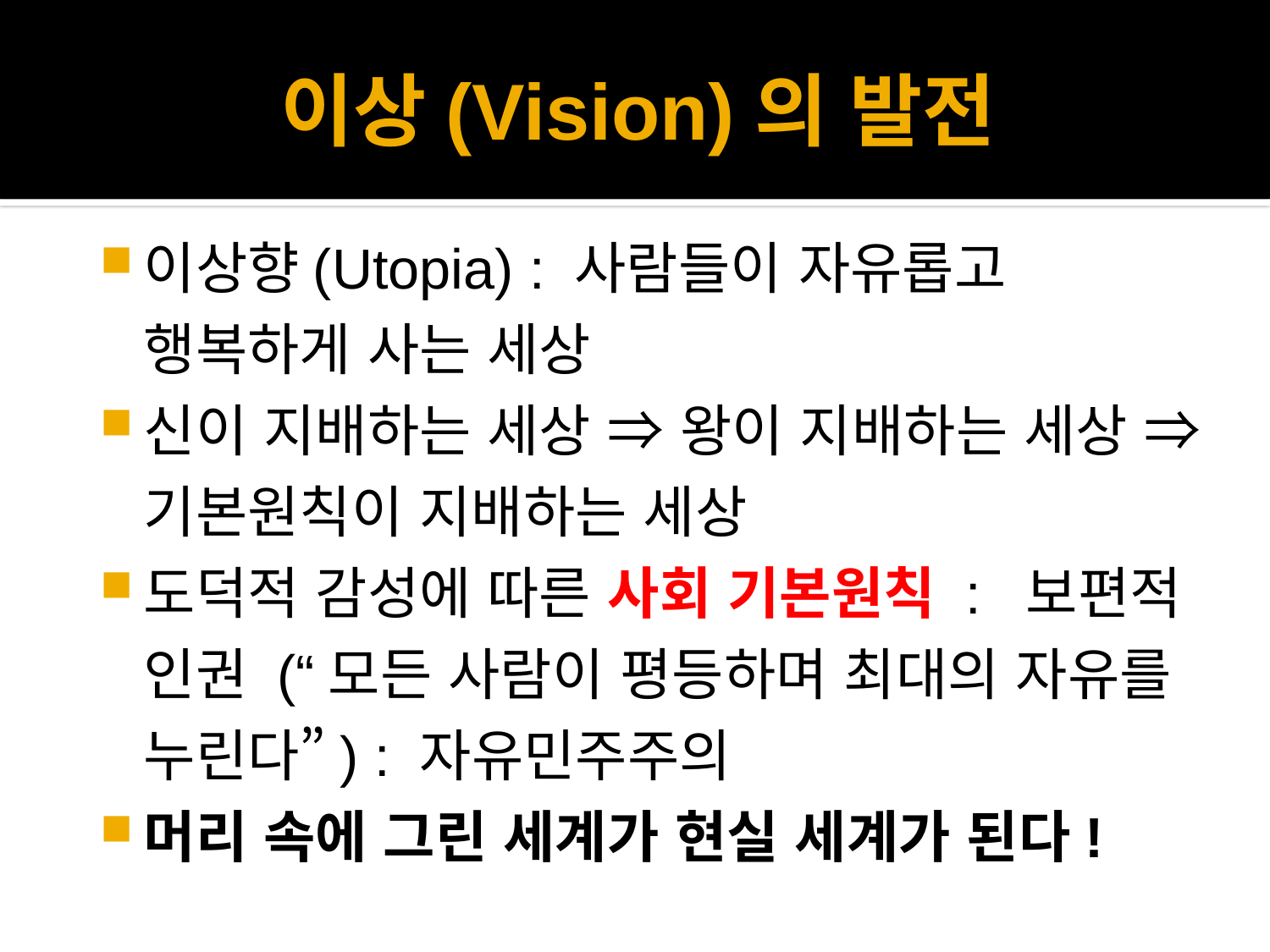

# 이상(Vision)의 발전
이상향(Utopia) : 사람들이 자유롭고 행복하게 사는 세상
신이 지배하는 세상 ⇒ 왕이 지배하는 세상 ⇒ 기본원칙이 지배하는 세상
도덕적 감성에 따른 사회 기본원칙 :  보편적 인권 (“모든 사람이 평등하며 최대의 자유를 누린다”) : 자유민주주의
머리 속에 그린 세계가 현실 세계가 된다!